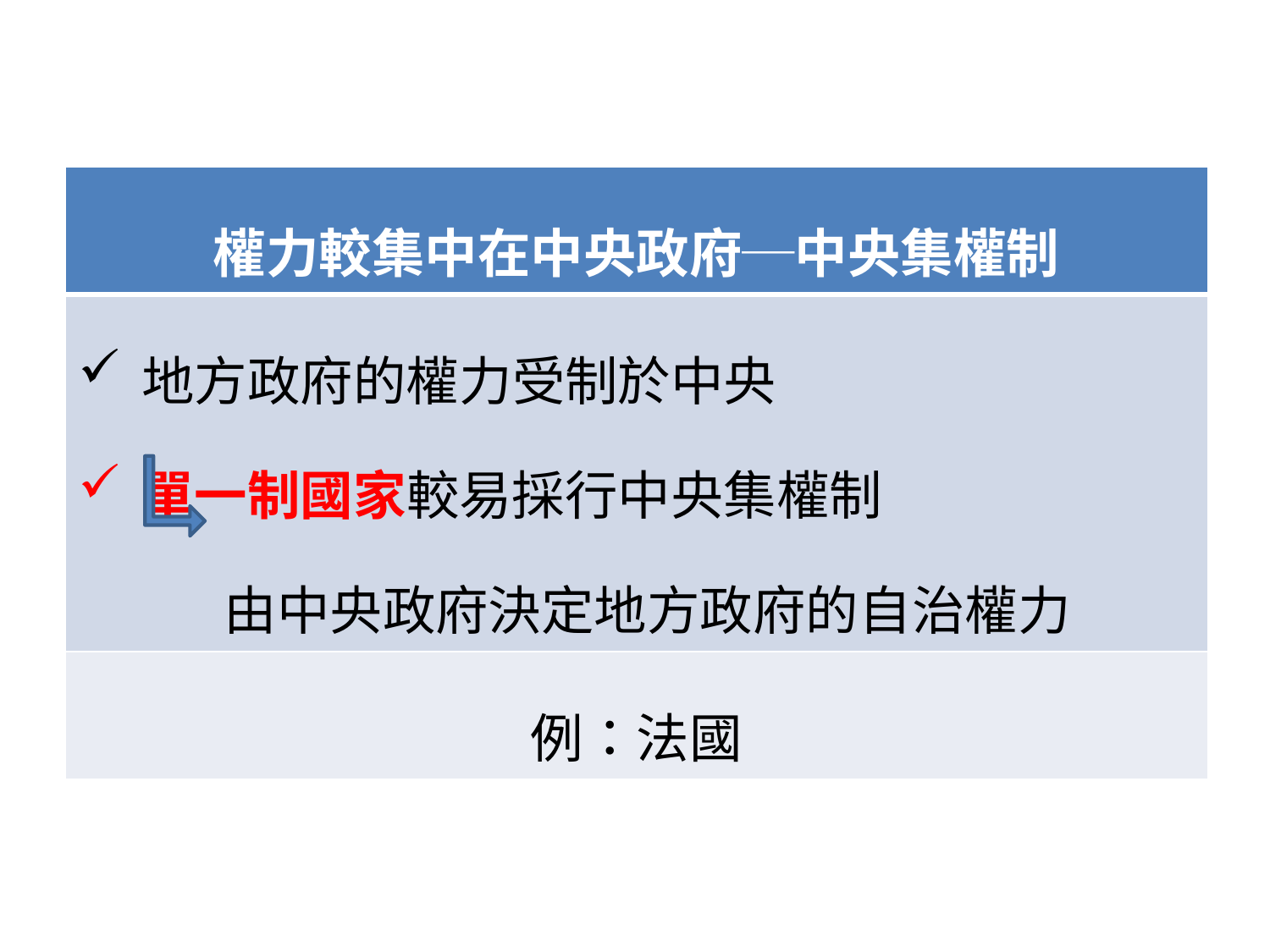

| 權力較集中在中央政府─中央集權制 |
| --- |
| 地方政府的權力受制於中央 單一制國家較易採行中央集權制 由中央政府決定地方政府的自治權力 |
| 例：法國 |